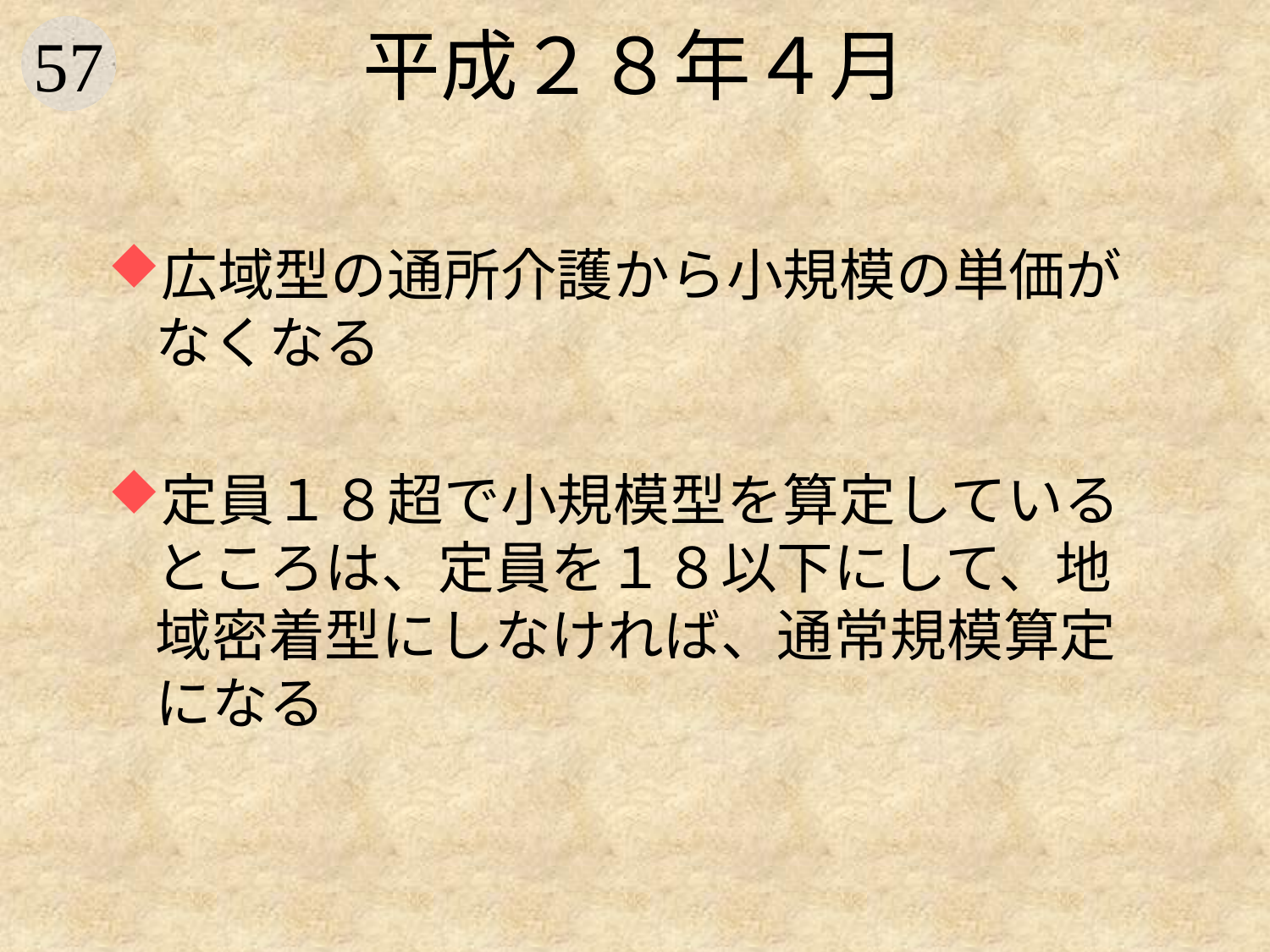

# 平成２８年４月
広域型の通所介護から小規模の単価がなくなる

定員１８超で小規模型を算定しているところは、定員を１８以下にして、地域密着型にしなければ、通常規模算定になる